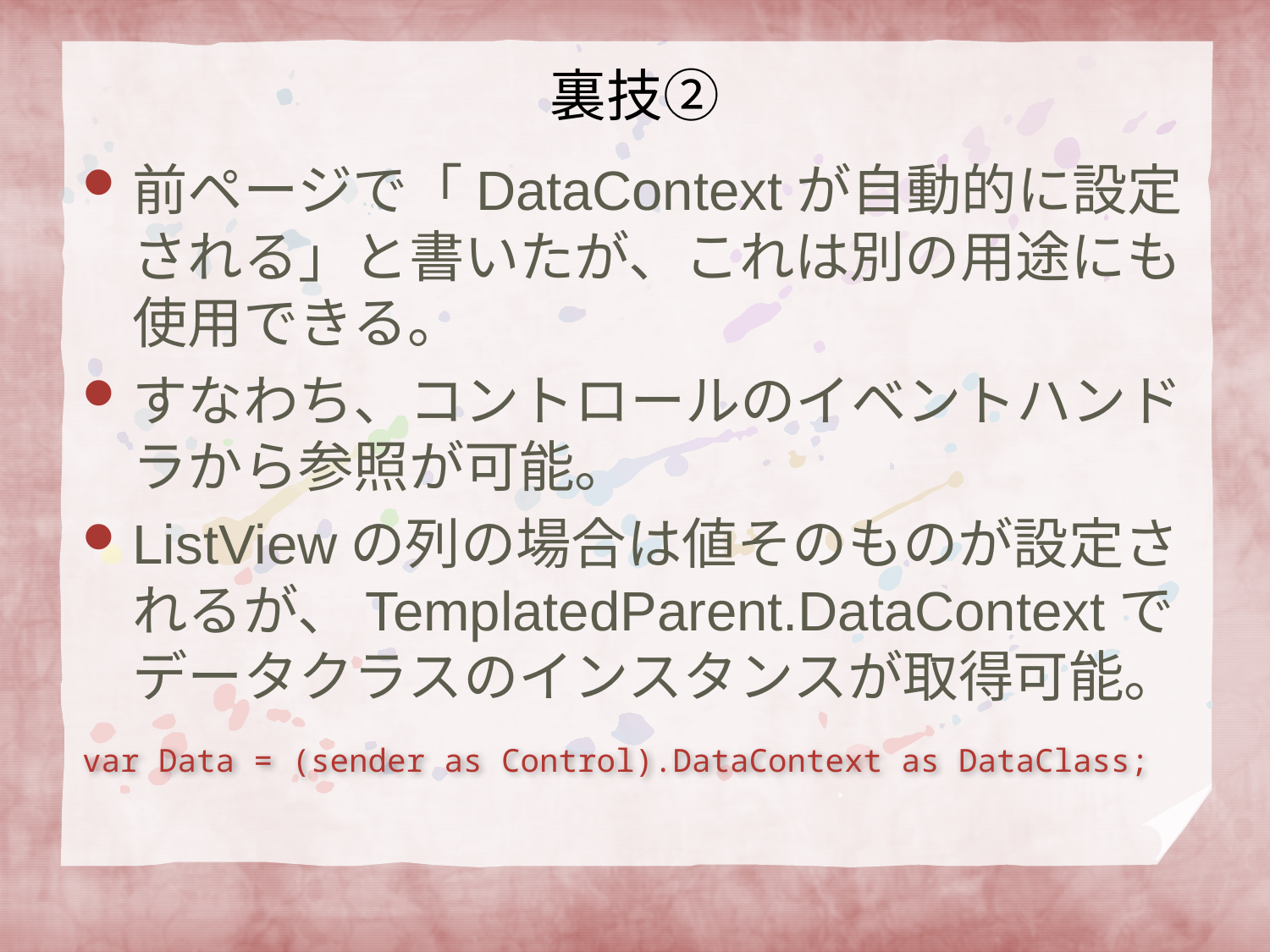

# 裏技②
前ページで「DataContextが自動的に設定される」と書いたが、これは別の用途にも使用できる。
すなわち、コントロールのイベントハンドラから参照が可能。
ListViewの列の場合は値そのものが設定されるが、TemplatedParent.DataContextでデータクラスのインスタンスが取得可能。
var Data = (sender as Control).DataContext as DataClass;